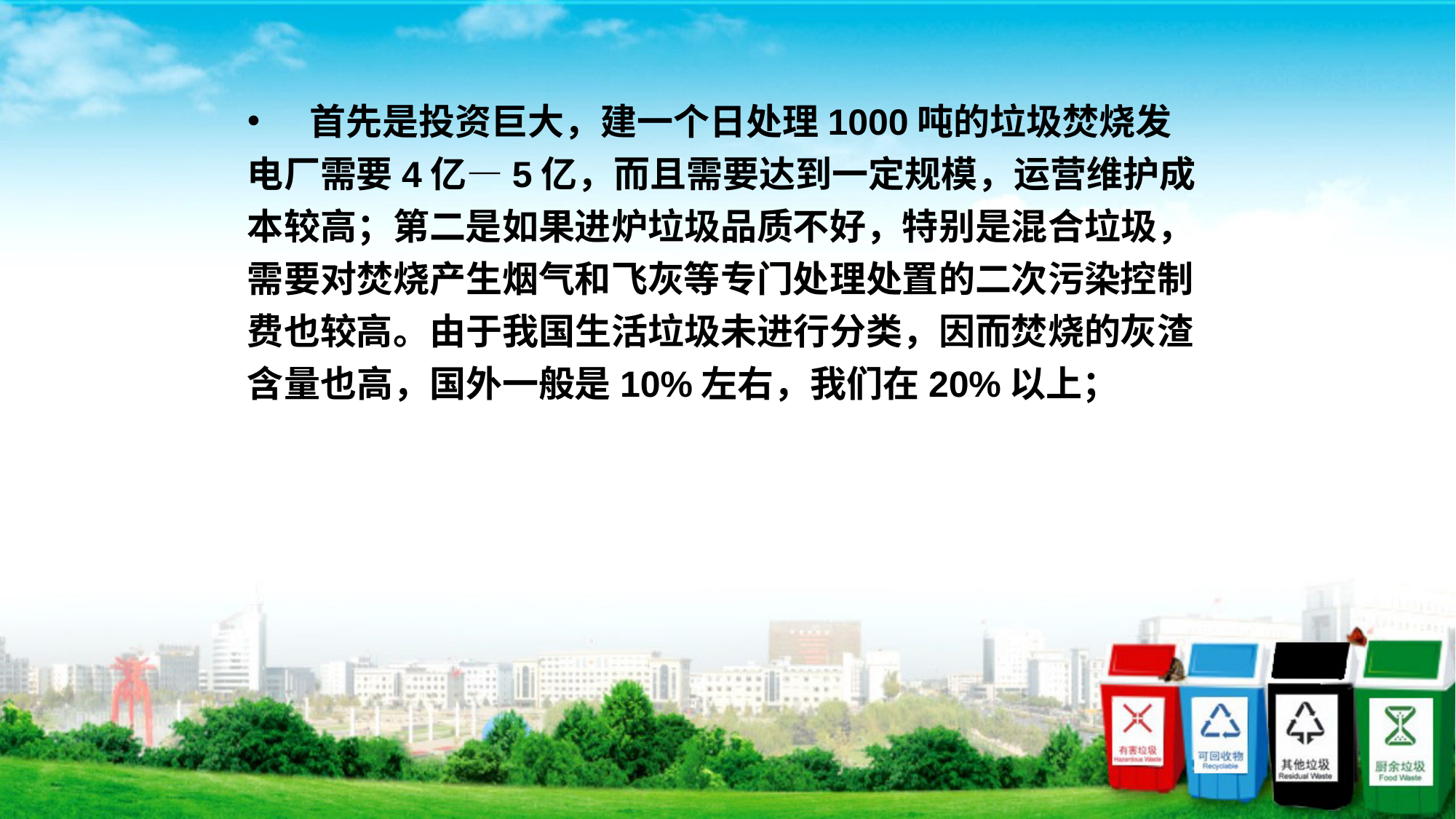

首先是投资巨大，建一个日处理1000吨的垃圾焚烧发电厂需要4亿—5亿，而且需要达到一定规模，运营维护成本较高；第二是如果进炉垃圾品质不好，特别是混合垃圾，需要对焚烧产生烟气和飞灰等专门处理处置的二次污染控制费也较高。由于我国生活垃圾未进行分类，因而焚烧的灰渣含量也高，国外一般是10%左右，我们在20%以上；